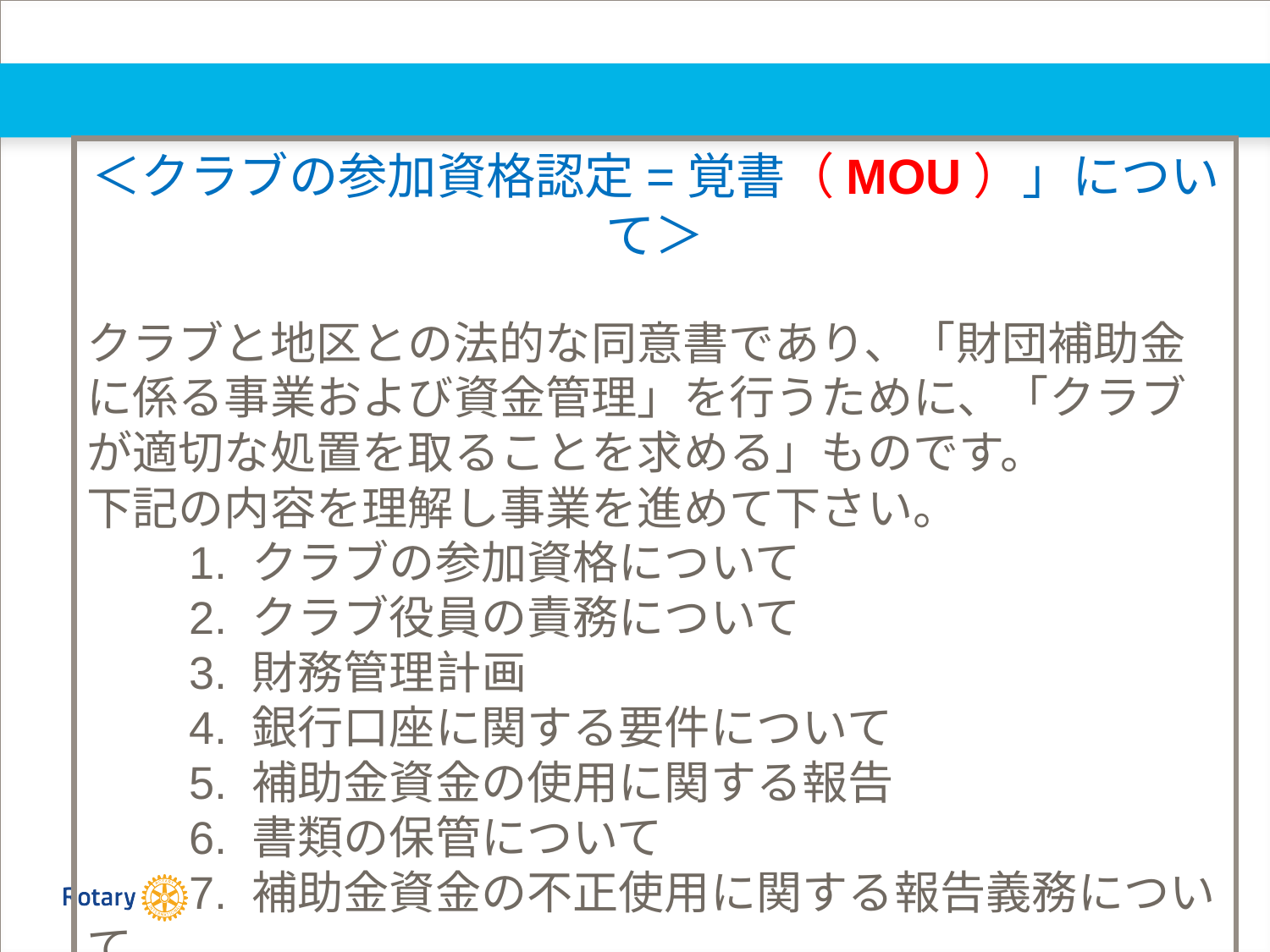

＜クラブの参加資格認定=覚書（MOU）」について＞

クラブと地区との法的な同意書であり、「財団補助金に係る事業および資金管理」を行うために、「クラブが適切な処置を取ることを求める」ものです。
下記の内容を理解し事業を進めて下さい。
　　1. クラブの参加資格について
　　2. クラブ役員の責務について
　　3. 財務管理計画
　　4. 銀行口座に関する要件について
　　5. 補助金資金の使用に関する報告
　　6. 書類の保管について
　　7. 補助金資金の不正使用に関する報告義務について